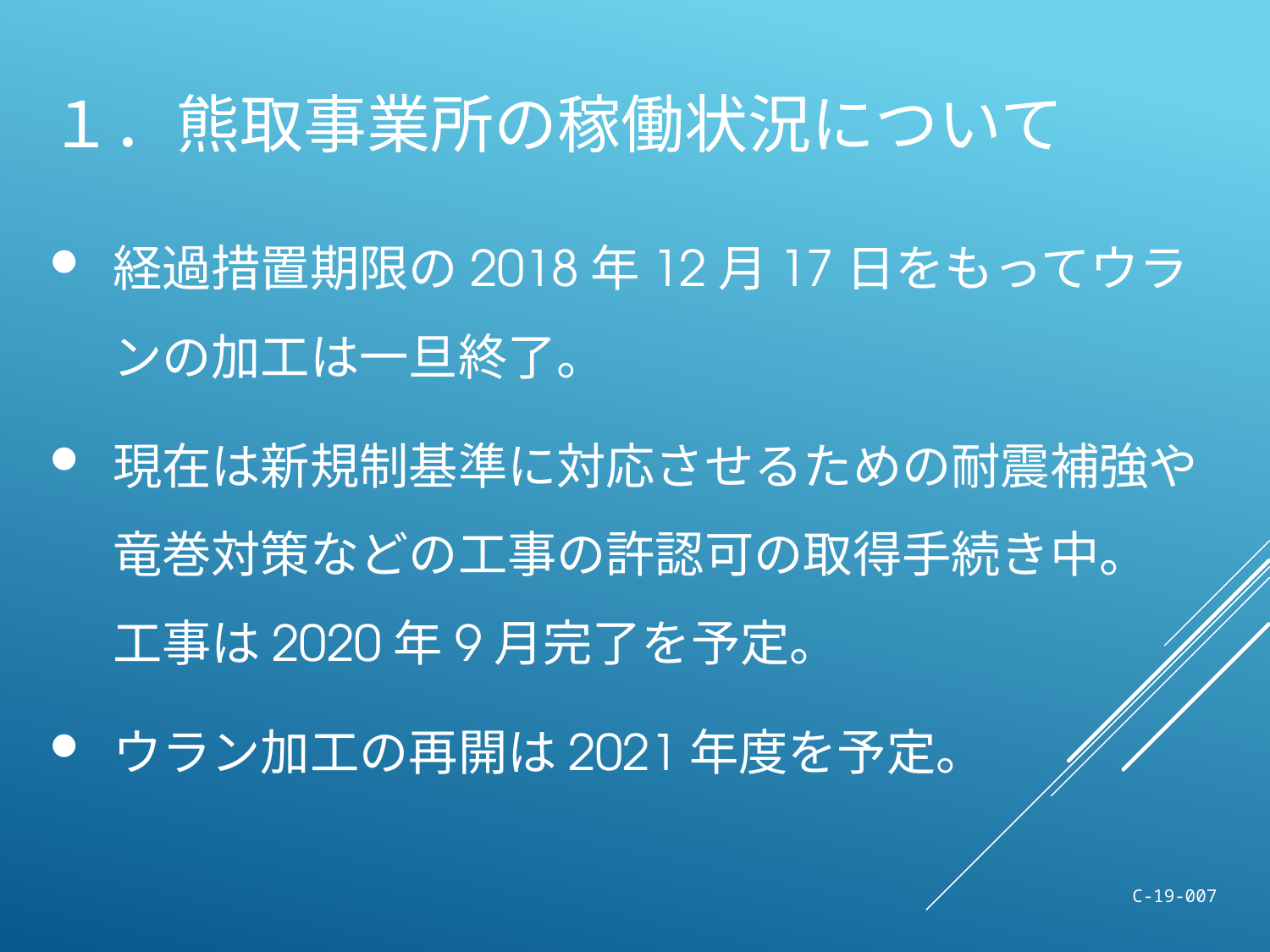

# １．熊取事業所の稼働状況について
経過措置期限の2018年12月17日をもってウランの加工は一旦終了。
現在は新規制基準に対応させるための耐震補強や竜巻対策などの工事の許認可の取得手続き中。
工事は2020年9月完了を予定。
ウラン加工の再開は2021年度を予定。

C-19-007